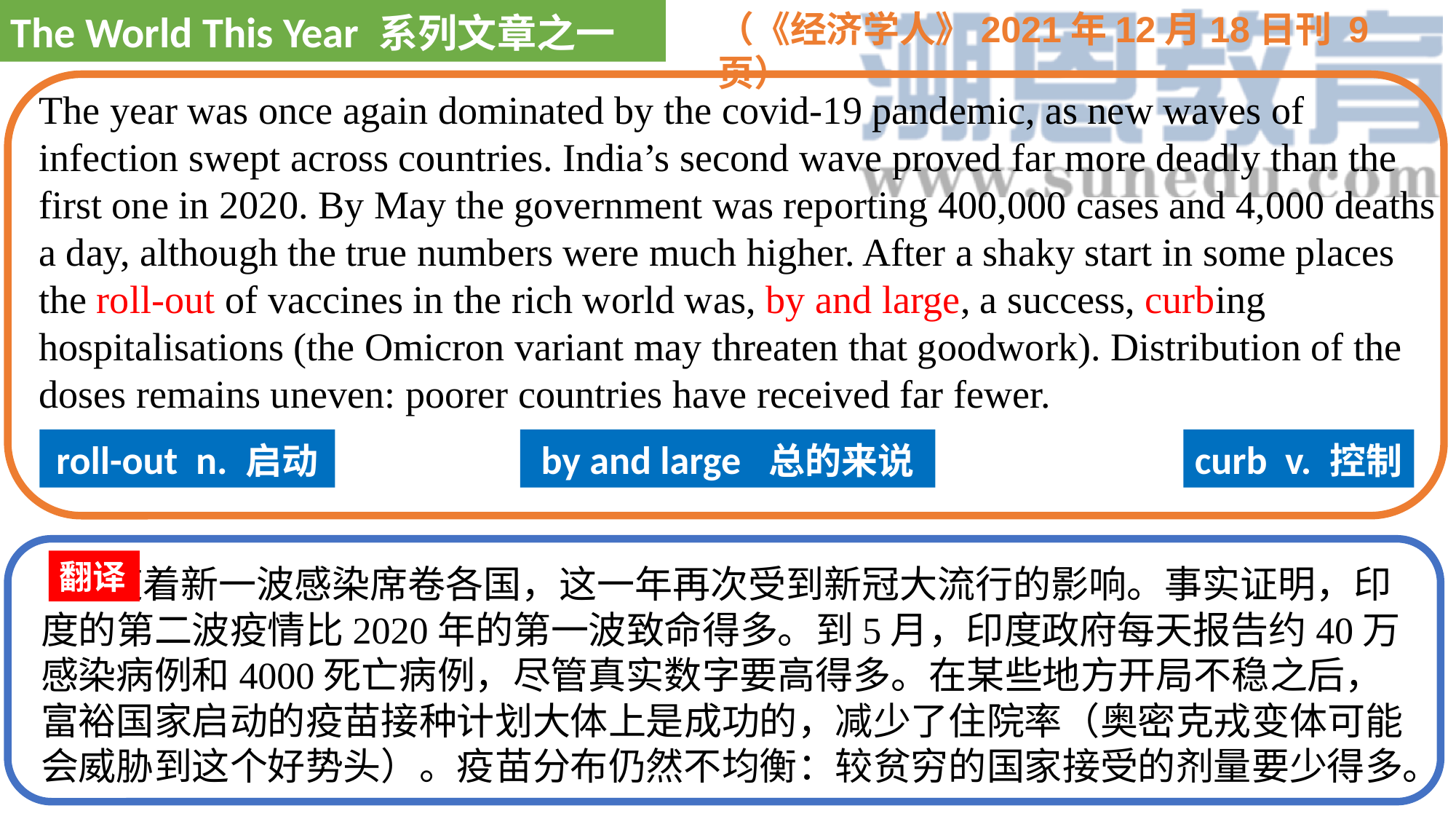

The World This Year 系列文章之一
（《经济学人》2021年12月18日刊 9页）

The year was once again dominated by the covid-19 pandemic, as new waves of infection swept across countries. India’s second wave proved far more deadly than the first one in 2020. By May the government was reporting 400,000 cases and 4,000 deaths a day, although the true numbers were much higher. After a shaky start in some places the roll-out of vaccines in the rich world was, by and large, a success, curbing hospitalisations (the Omicron variant may threaten that goodwork). Distribution of the doses remains uneven: poorer countries have received far fewer.

roll-out  n. 启动
by and large  总的来说
curb  v. 控制

翻译
       随着新一波感染席卷各国，这一年再次受到新冠大流行的影响。事实证明，印度的第二波疫情比2020年的第一波致命得多。到5月，印度政府每天报告约40万感染病例和4000死亡病例，尽管真实数字要高得多。在某些地方开局不稳之后，富裕国家启动的疫苗接种计划大体上是成功的，减少了住院率（奥密克戎变体可能会威胁到这个好势头）。疫苗分布仍然不均衡：较贫穷的国家接受的剂量要少得多。